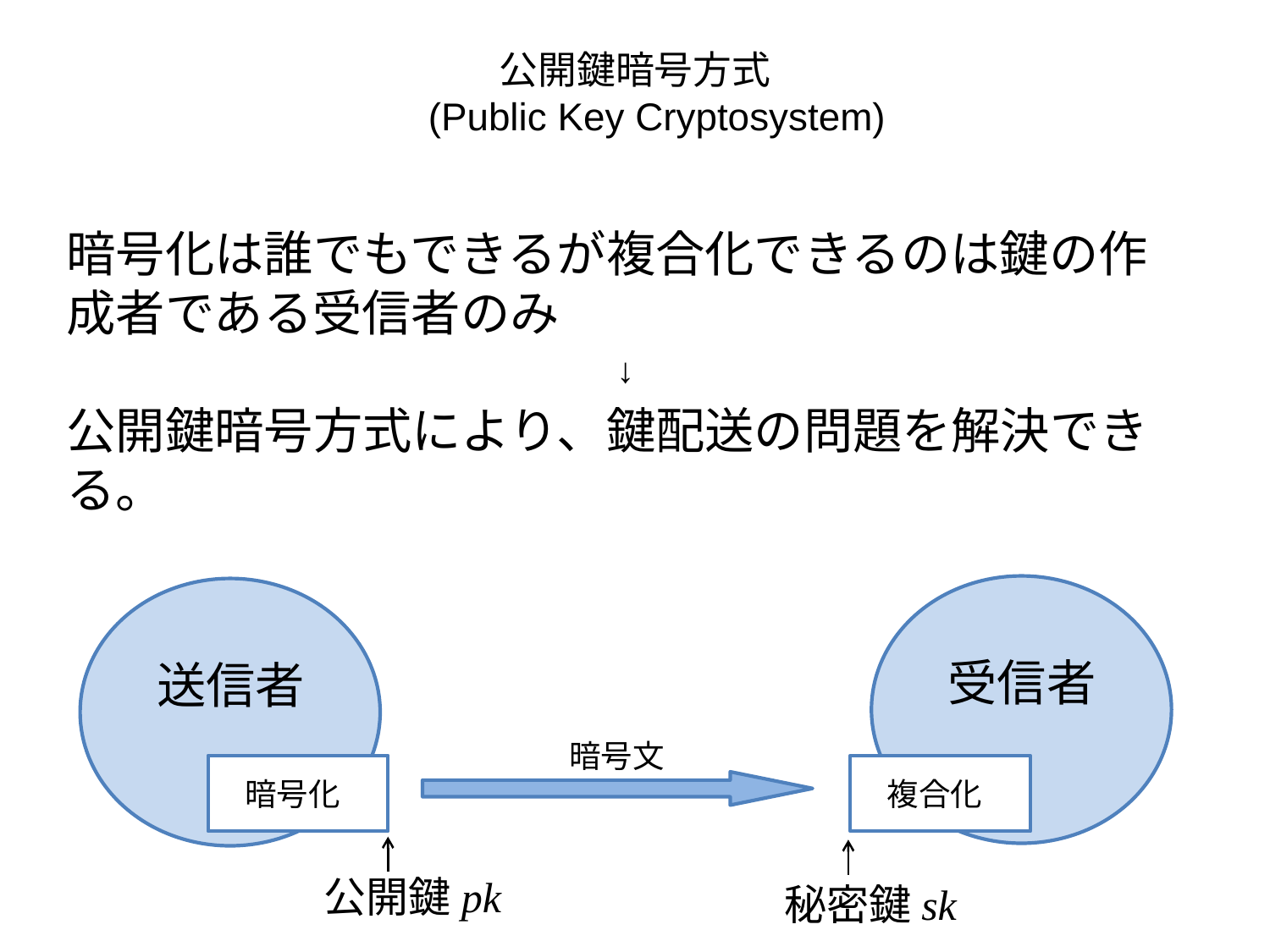

# 公開鍵暗号方式 　(Public Key Cryptosystem)
暗号化は誰でもできるが複合化できるのは鍵の作成者である受信者のみ
↓
公開鍵暗号方式により、鍵配送の問題を解決できる。

受信者

送信者

暗号化

複合化

暗号文
公開鍵pk
秘密鍵sk